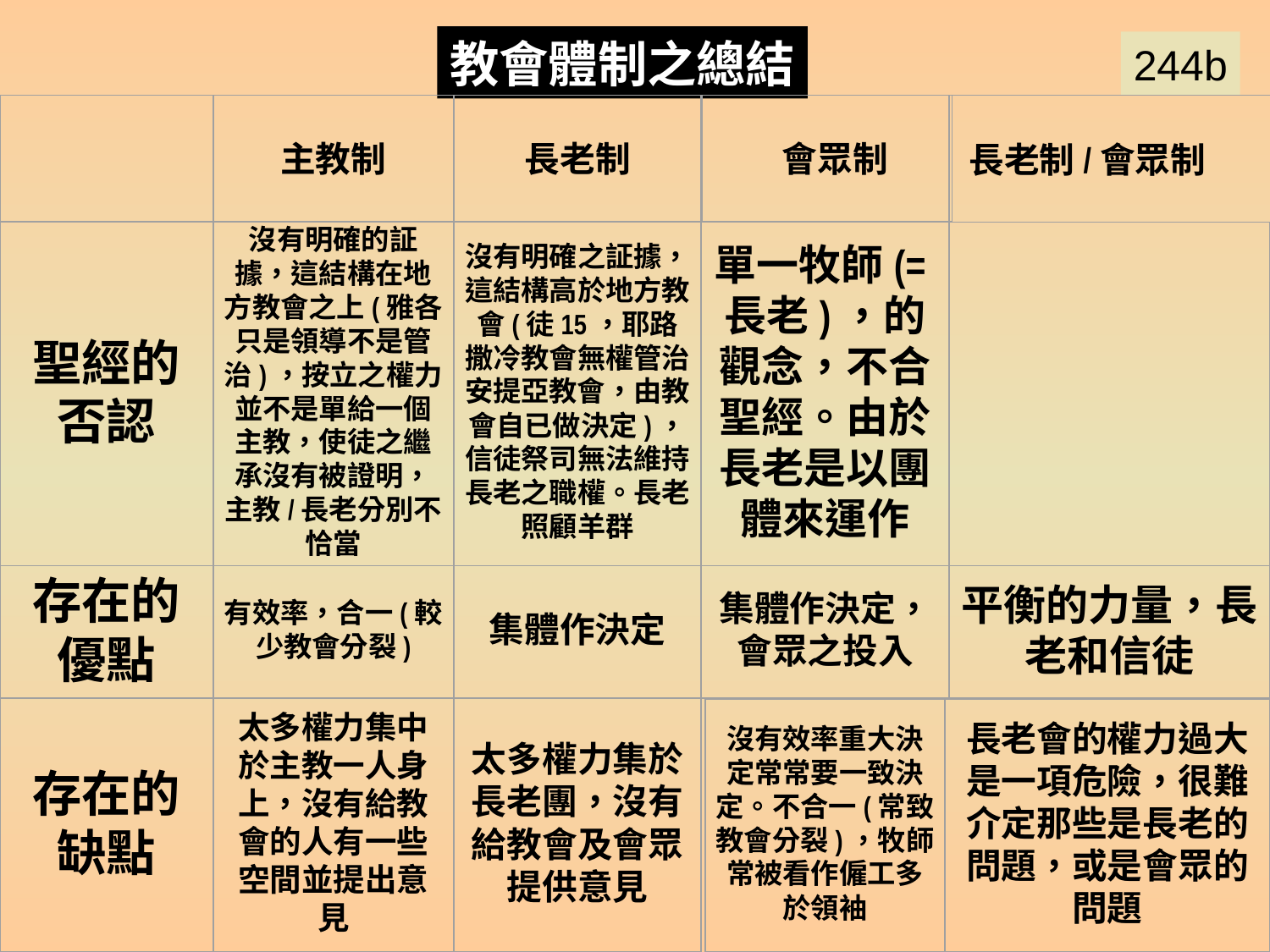

教會體制之總結
244b
Church Government Summary 3

主教制

長老制

 會眾制

 長老制/會眾制

聖經的否認

沒有明確的証據，這結構在地方教會之上(雅各只是領導不是管治)，按立之權力並不是單給一個主教，使徒之繼承沒有被證明，主教/長老分別不恰當

沒有明確之証據，這結構高於地方教會(徒15，耶路撒冷教會無權管治安提亞教會，由教會自已做決定)，信徒祭司無法維持長老之職權。長老照顧羊群

單一牧師(=長老)，的觀念，不合聖經。由於長老是以團體來運作

存在的優點

有效率，合一(較少教會分裂)

集體作決定

集體作決定，會眾之投入

平衡的力量，長老和信徒

存在的缺點

太多權力集中於主教一人身上，沒有給教會的人有一些空間並提出意見

太多權力集於長老團，沒有給教會及會眾提供意見

沒有效率重大決定常常要一致決定。不合一(常致教會分裂)，牧師常被看作僱工多於領袖

長老會的權力過大是一項危險，很難介定那些是長老的問題，或是會眾的問題